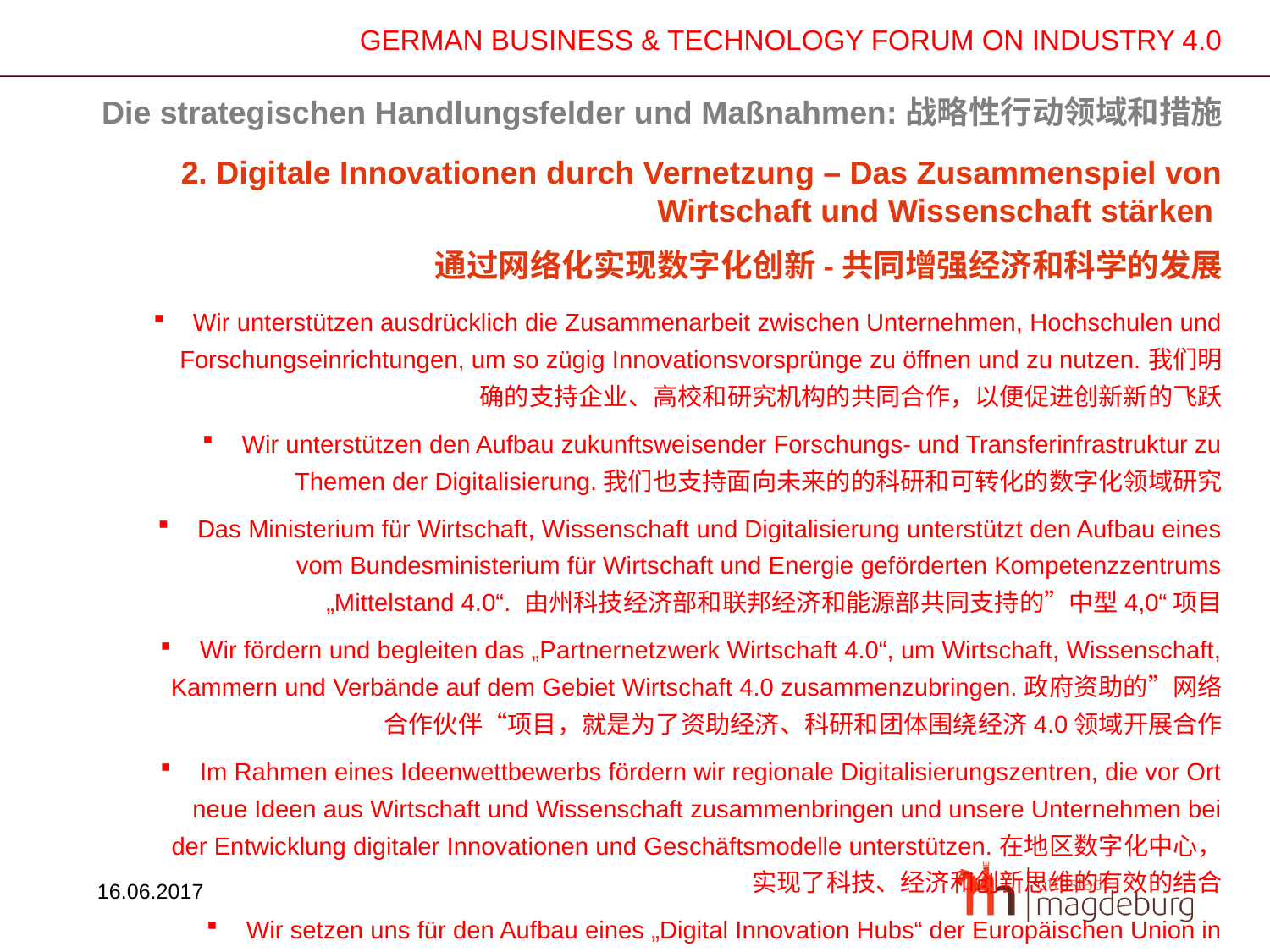

Die strategischen Handlungsfelder und Maßnahmen:战略性行动领域和措施

2. Digitale Innovationen durch Vernetzung – Das Zusammenspiel von Wirtschaft und Wissenschaft stärken
     通过网络化实现数字化创新-共同增强经济和科学的发展
Wir unterstützen ausdrücklich die Zusammenarbeit zwischen Unternehmen, Hochschulen und Forschungseinrichtungen, um so zügig Innovationsvorsprünge zu öffnen und zu nutzen.我们明确的支持企业、高校和研究机构的共同合作，以便促进创新新的飞跃
Wir unterstützen den Aufbau zukunftsweisender Forschungs- und Transferinfrastruktur zu Themen der Digitalisierung.我们也支持面向未来的的科研和可转化的数字化领域研究
Das Ministerium für Wirtschaft, Wissenschaft und Digitalisierung unterstützt den Aufbau eines vom Bundesministerium für Wirtschaft und Energie geförderten Kompetenzzentrums „Mittelstand 4.0“. 由州科技经济部和联邦经济和能源部共同支持的”中型4,0“项目
Wir fördern und begleiten das „Partnernetzwerk Wirtschaft 4.0“, um Wirtschaft, Wissenschaft, Kammern und Verbände auf dem Gebiet Wirtschaft 4.0 zusammenzubringen.政府资助的”网络合作伙伴“项目，就是为了资助经济、科研和团体围绕经济4.0领域开展合作
Im Rahmen eines Ideenwettbewerbs fördern wir regionale Digitalisierungszentren, die vor Ort neue Ideen aus Wirtschaft und Wissenschaft zusammenbringen und unsere Unternehmen bei der Entwicklung digitaler Innovationen und Geschäftsmodelle unterstützen.在地区数字化中心，实现了科技、经济和创新思维的有效的结合
Wir setzen uns für den Aufbau eines „Digital Innovation Hubs“ der Europäischen Union in Sachsen-Anhalt ein.欧盟的”数字革新紧线器“项目在萨安州试点